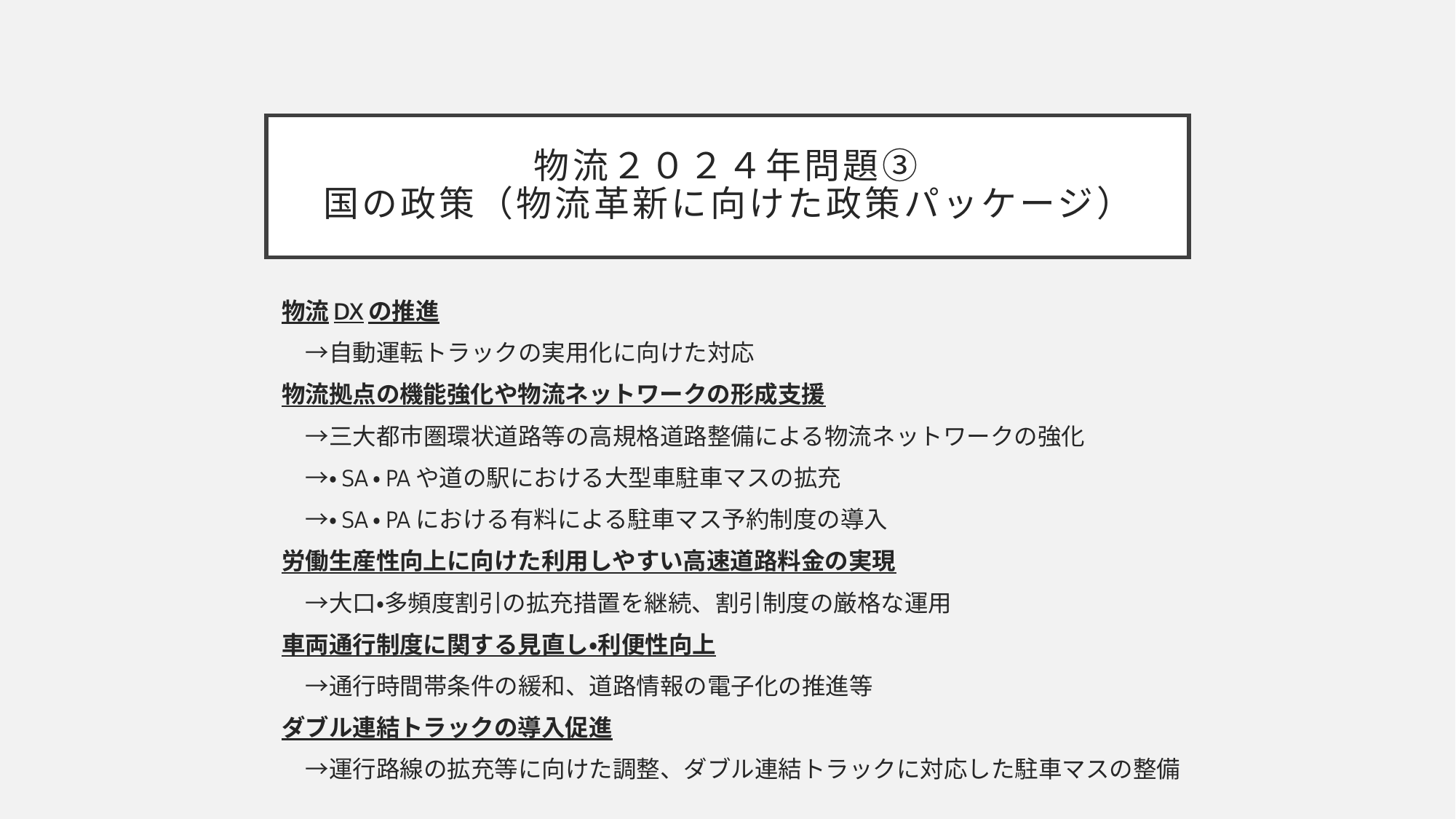

# 物流２０２４年問題③ 国の政策（物流革新に向けた政策パッケージ）
物流DXの推進
　→自動運転トラックの実用化に向けた対応
物流拠点の機能強化や物流ネットワークの形成支援
　→三大都市圏環状道路等の高規格道路整備による物流ネットワークの強化
　→・SA・PAや道の駅における大型車駐車マスの拡充
　→・SA・PAにおける有料による駐車マス予約制度の導入
労働生産性向上に向けた利用しやすい高速道路料金の実現
　→大口・多頻度割引の拡充措置を継続、割引制度の厳格な運用
車両通行制度に関する見直し・利便性向上
　→通行時間帯条件の緩和、道路情報の電子化の推進等
ダブル連結トラックの導入促進
　→運行路線の拡充等に向けた調整、ダブル連結トラックに対応した駐車マスの整備